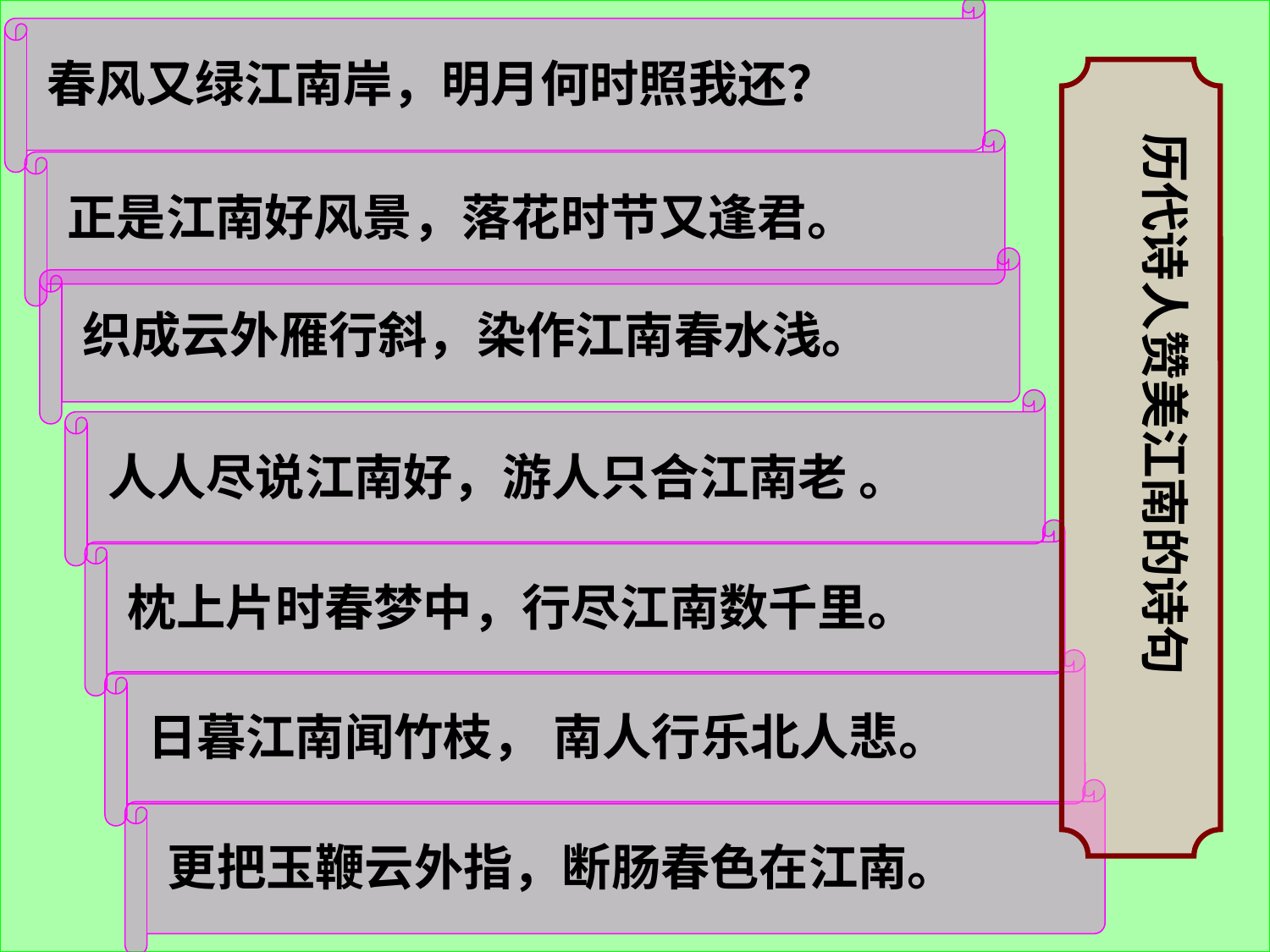

春风又绿江南岸，明月何时照我还？

历代诗人赞美江南的诗句

正是江南好风景，落花时节又逢君。

织成云外雁行斜，染作江南春水浅。

人人尽说江南好，游人只合江南老 。

枕上片时春梦中，行尽江南数千里。

日暮江南闻竹枝， 南人行乐北人悲。

更把玉鞭云外指，断肠春色在江南。